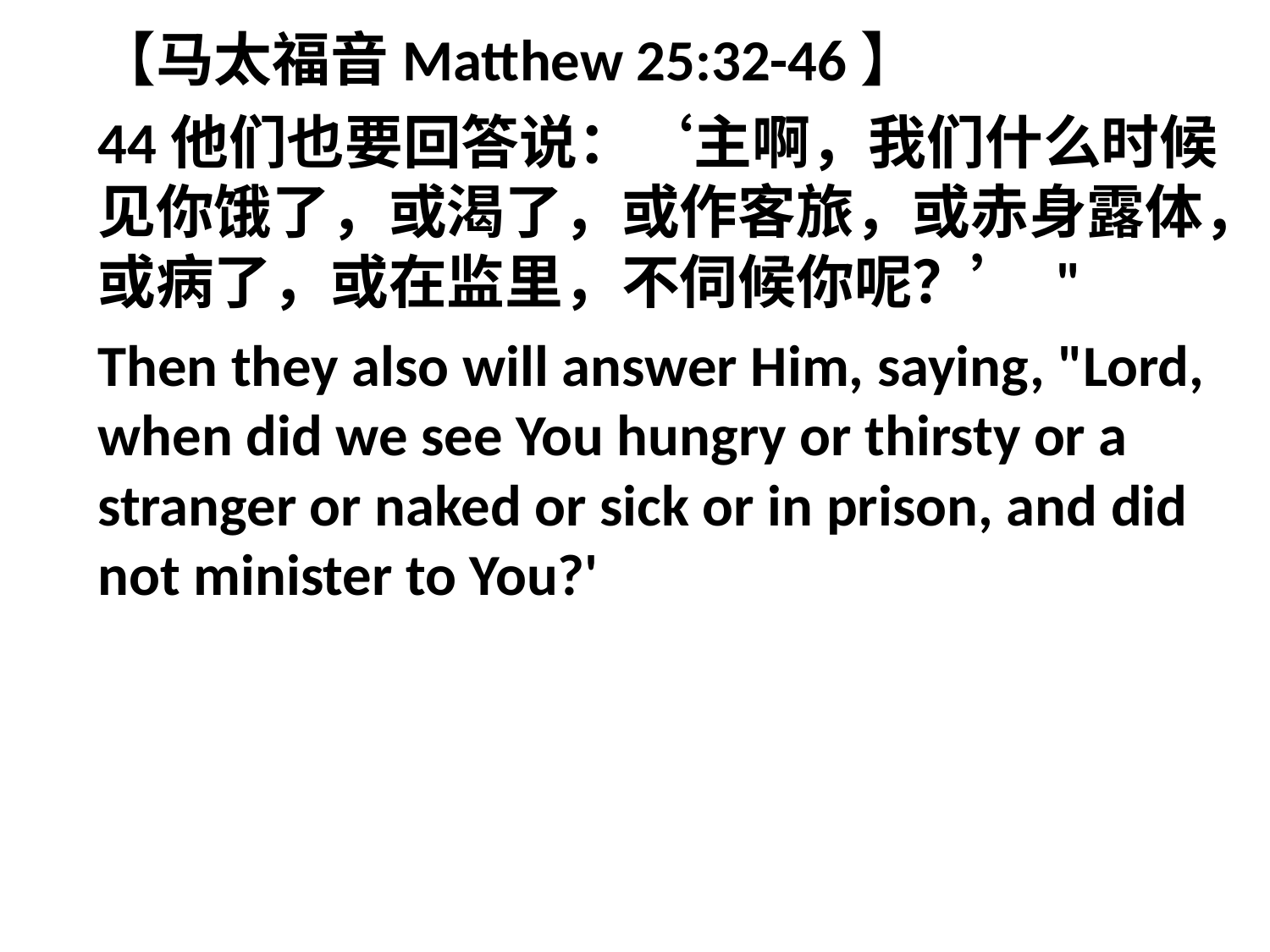

【马太福音Matthew 25:32-46】
44他们也要回答说：‘主啊，我们什么时候见你饿了，或渴了，或作客旅，或赤身露体，或病了，或在监里，不伺候你呢？’ "
Then they also will answer Him, saying, "Lord, when did we see You hungry or thirsty or a stranger or naked or sick or in prison, and did not minister to You?'